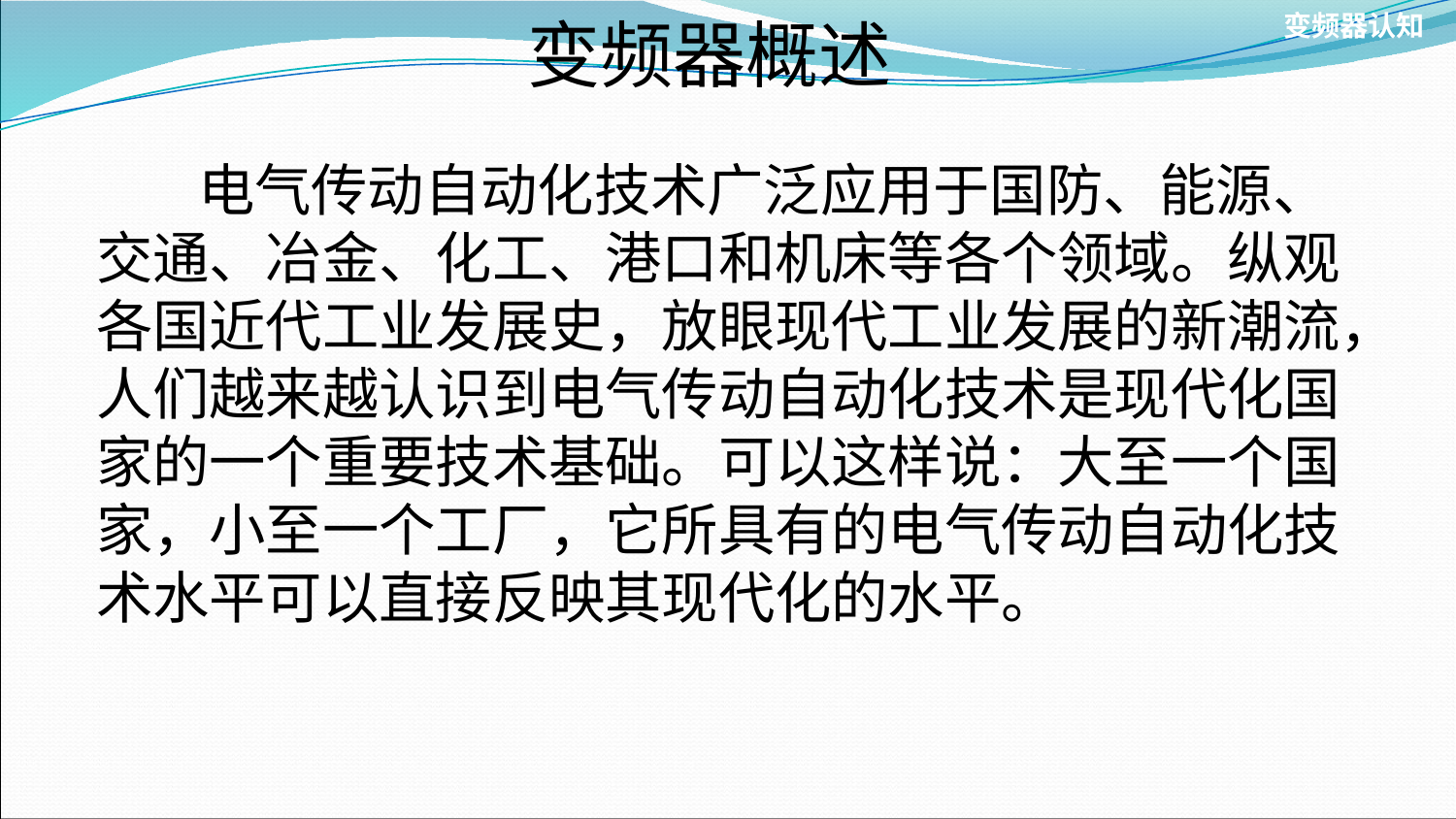

变频器认知
变频器概述
       电气传动自动化技术广泛应用于国防、能源、交通、冶金、化工、港口和机床等各个领域。纵观各国近代工业发展史，放眼现代工业发展的新潮流，人们越来越认识到电气传动自动化技术是现代化国家的一个重要技术基础。可以这样说：大至一个国家，小至一个工厂，它所具有的电气传动自动化技术水平可以直接反映其现代化的水平。